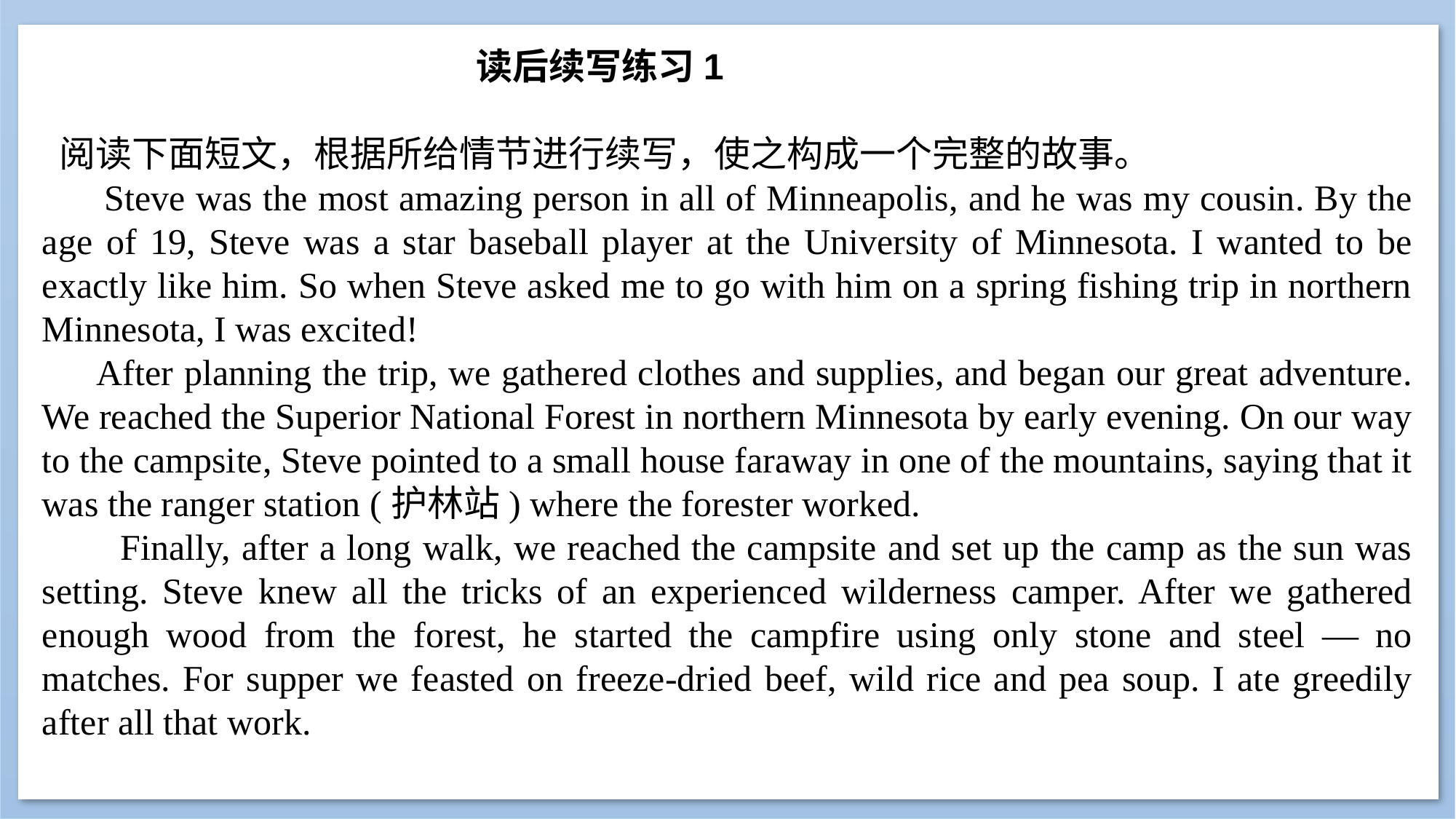

读后续写练习1

 阅读下面短文，根据所给情节进行续写，使之构成一个完整的故事。
      Steve was the most amazing person in all of Minneapolis, and he was my cousin. By the age of 19, Steve was a star baseball player at the University of Minnesota. I wanted to be exactly like him. So when Steve asked me to go with him on a spring fishing trip in northern Minnesota, I was excited!
     After planning the trip, we gathered clothes and supplies, and began our great adventure. We reached the Superior National Forest in northern Minnesota by early evening. On our way to the campsite, Steve pointed to a small house faraway in one of the mountains, saying that it was the ranger station (护林站) where the forester worked.
       Finally, after a long walk, we reached the campsite and set up the camp as the sun was setting. Steve knew all the tricks of an experienced wilderness camper. After we gathered enough wood from the forest, he started the campfire using only stone and steel — no matches. For supper we feasted on freeze-dried beef, wild rice and pea soup. I ate greedily after all that work.